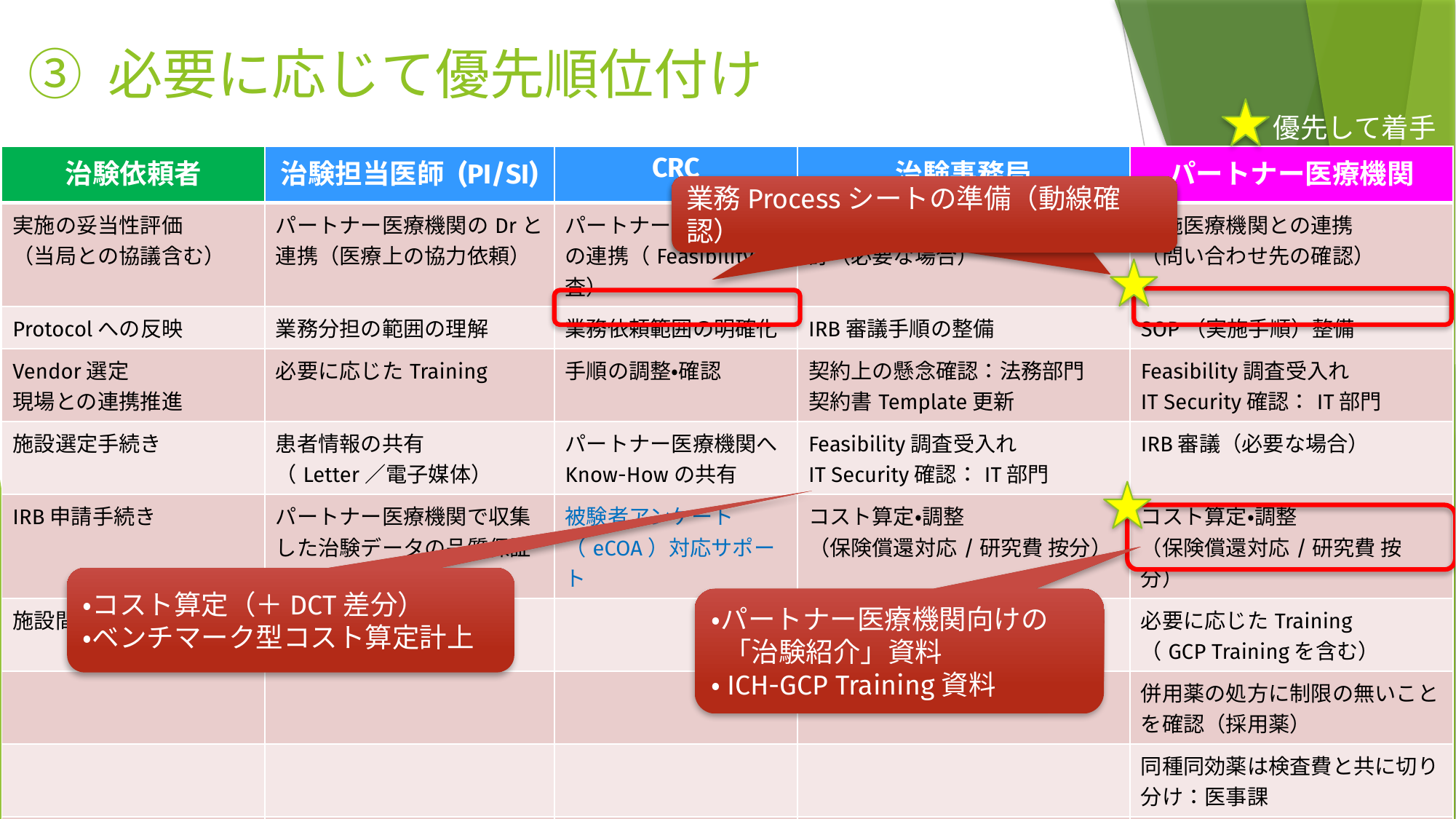

# ③ 必要に応じて優先順位付け

優先して着手
| 治験依頼者 | 治験担当医師 (PI/SI) | CRC | 治験事務局 | パートナー医療機関 |
| --- | --- | --- | --- | --- |
| 実施の妥当性評価 （当局との協議含む） | パートナー医療機関のDrと連携（医療上の協力依頼） | パートナー医療機関との連携（Feasibility調査） | SOP整備、手順書・マニュアル改訂（必要な場合） | 実施医療機関との連携 （問い合わせ先の確認） |
| Protocolへの反映 | 業務分担の範囲の理解 | 業務依頼範囲の明確化 | IRB審議手順の整備 | SOP（実施手順）整備 |
| Vendor選定 現場との連携推進 | 必要に応じたTraining | 手順の調整・確認 | 契約上の懸念確認：法務部門 契約書Template更新 | Feasibility調査受入れ IT Security確認：IT部門 |
| 施設選定手続き | 患者情報の共有 （Letter／電子媒体） | パートナー医療機関へKnow-Howの共有 | Feasibility調査受入れ IT Security確認：IT部門 | IRB審議（必要な場合） |
| IRB申請手続き | パートナー医療機関で収集した治験データの品質保証 | 被験者アンケート（eCOA）対応サポート | コスト算定・調整 （保険償還対応/研究費 按分） | コスト算定・調整 （保険償還対応/研究費 按分） |
| 施設間の連携サポート |  |  | 負担軽減費の支払いとりまとめ | 必要に応じたTraining （GCP Trainingを含む） |
|  |  |  |  | 併用薬の処方に制限の無いことを確認（採用薬） |
|  |  |  |  | 同種同効薬は検査費と共に切り分け：医事課 |
|  |  |  |  | 疾患評価結果の入力方法確認（Web Back-up、QRコード） |
|  |  |  |  | 検体処理、回収対応準備 |

業務Processシートの準備（動線確認）

・コスト算定（＋DCT差分）
・ベンチマーク型コスト算定計上
・パートナー医療機関向けの
 「治験紹介」資料
・ICH-GCP Training資料